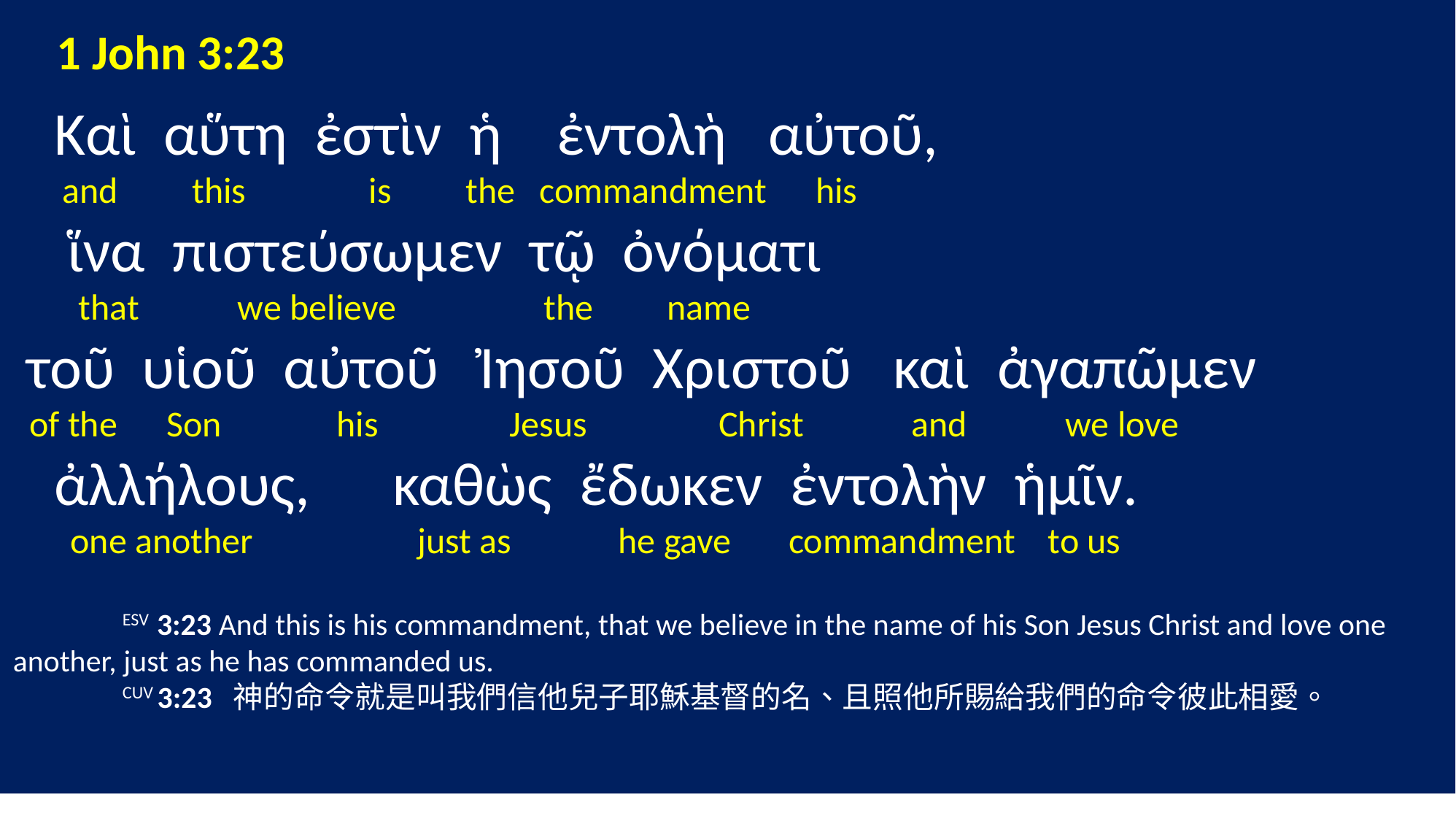

1 John 3:23

   Καὶ  αὕτη  ἐστὶν  ἡ    ἐντολὴ   αὐτοῦ,
      and         this               is         the   commandment      his
    ἵνα  πιστεύσωμεν  τῷ  ὀνόματι
        that            we believe                  the         name
 τοῦ  υἱοῦ  αὐτοῦ   Ἰησοῦ  Χριστοῦ   καὶ  ἀγαπῶμεν
  of the      Son              his                Jesus                Christ             and            we love
   ἀλλήλους,      καθὼς  ἔδωκεν  ἐντολὴν  ἡμῖν.
       one another                    just as             he gave       commandment    to us

	ESV  3:23 And this is his commandment, that we believe in the name of his Son Jesus Christ and love one another, just as he has commanded us.
	CUV 3:23  神的命令就是叫我們信他兒子耶穌基督的名、且照他所賜給我們的命令彼此相愛。